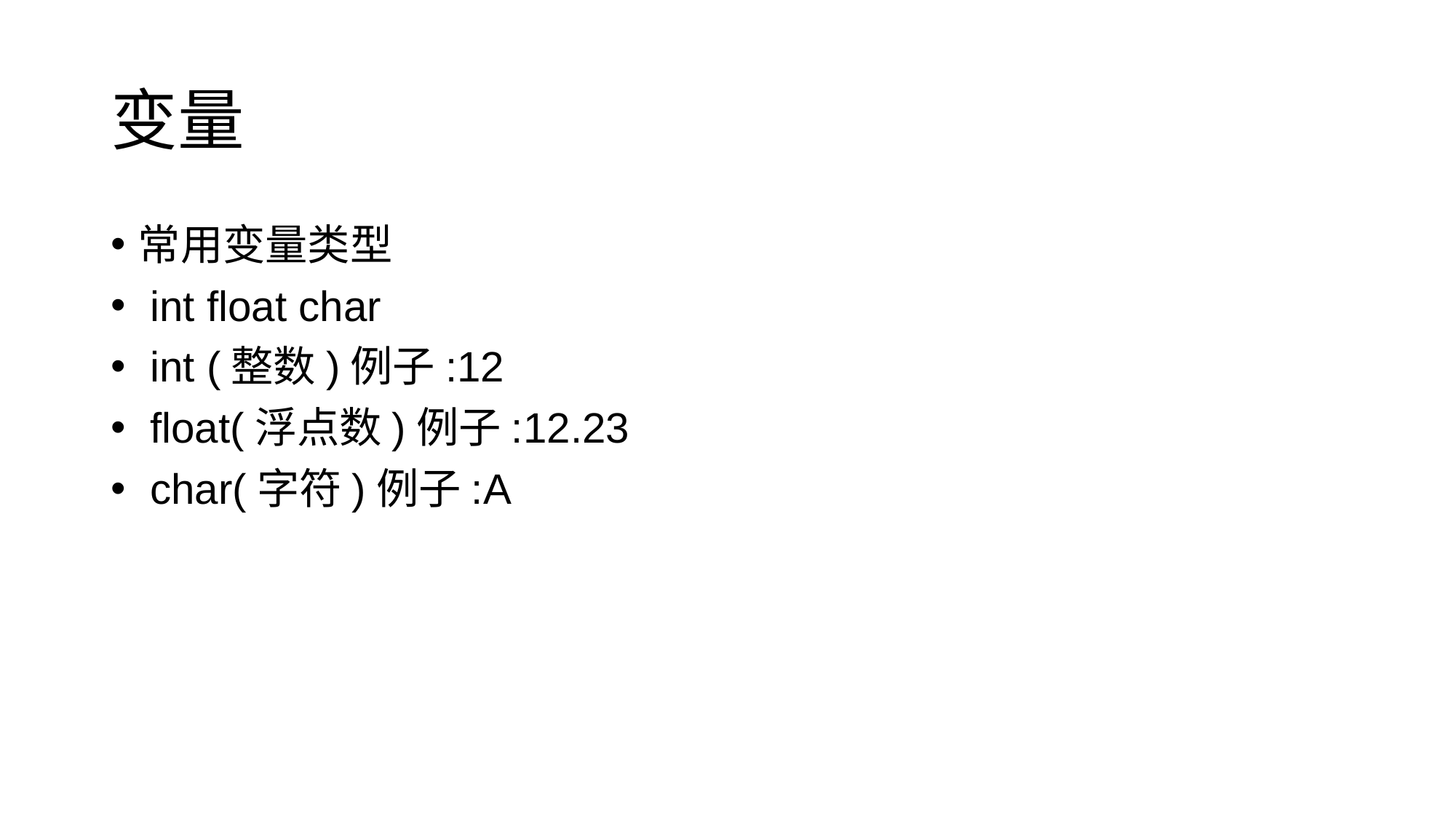

# 变量
常用变量类型
 int float char
 int (整数)例子:12
 float(浮点数)例子:12.23
 char(字符)例子:A